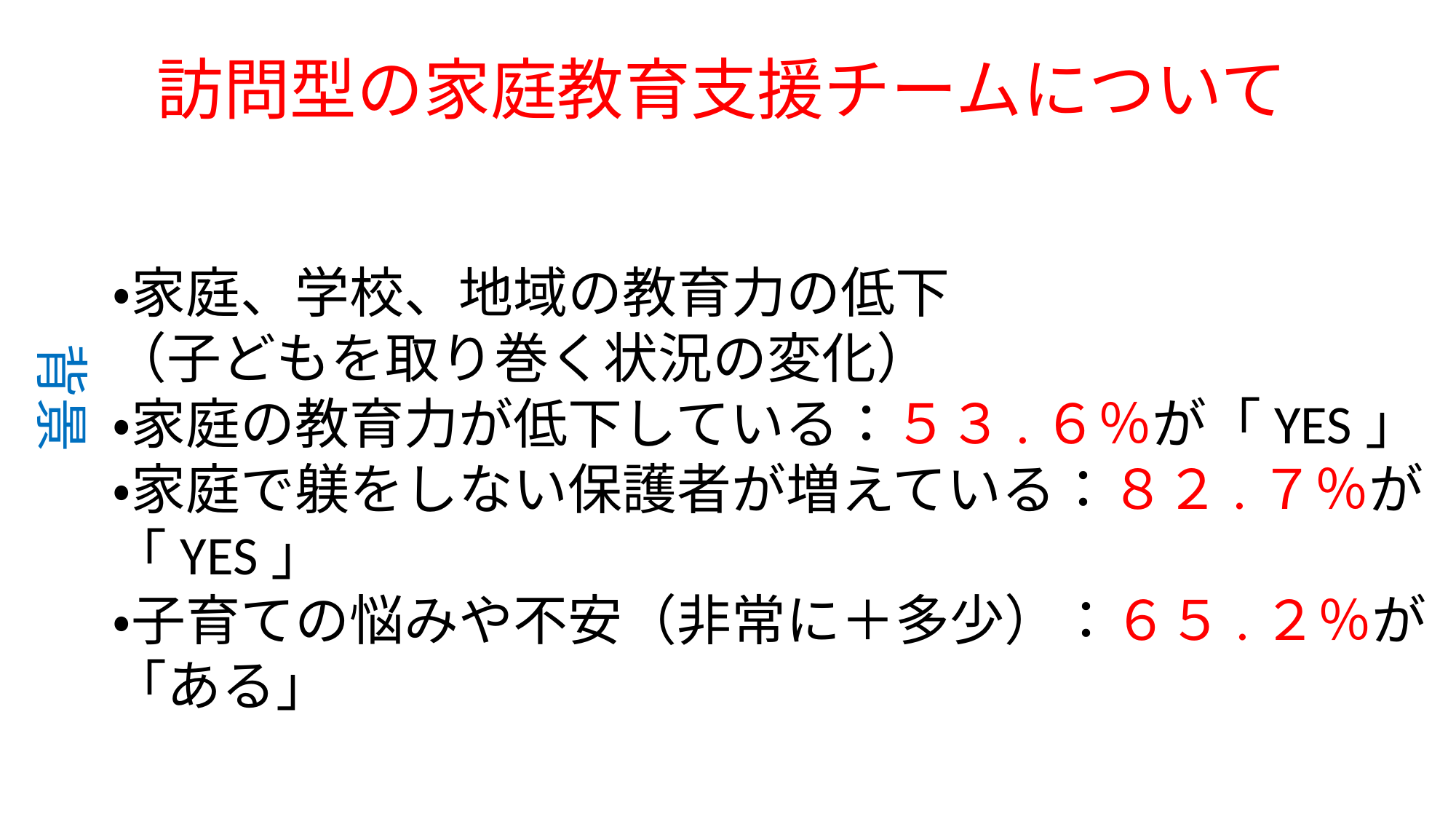

訪問型の家庭教育支援チームについて
・家庭、学校、地域の教育力の低下
（子どもを取り巻く状況の変化）
・家庭の教育力が低下している：５３.６％が「YES」
・家庭で躾をしない保護者が増えている：８２.７％が「YES」
・子育ての悩みや不安（非常に＋多少）：６５.２％が「ある」
背景